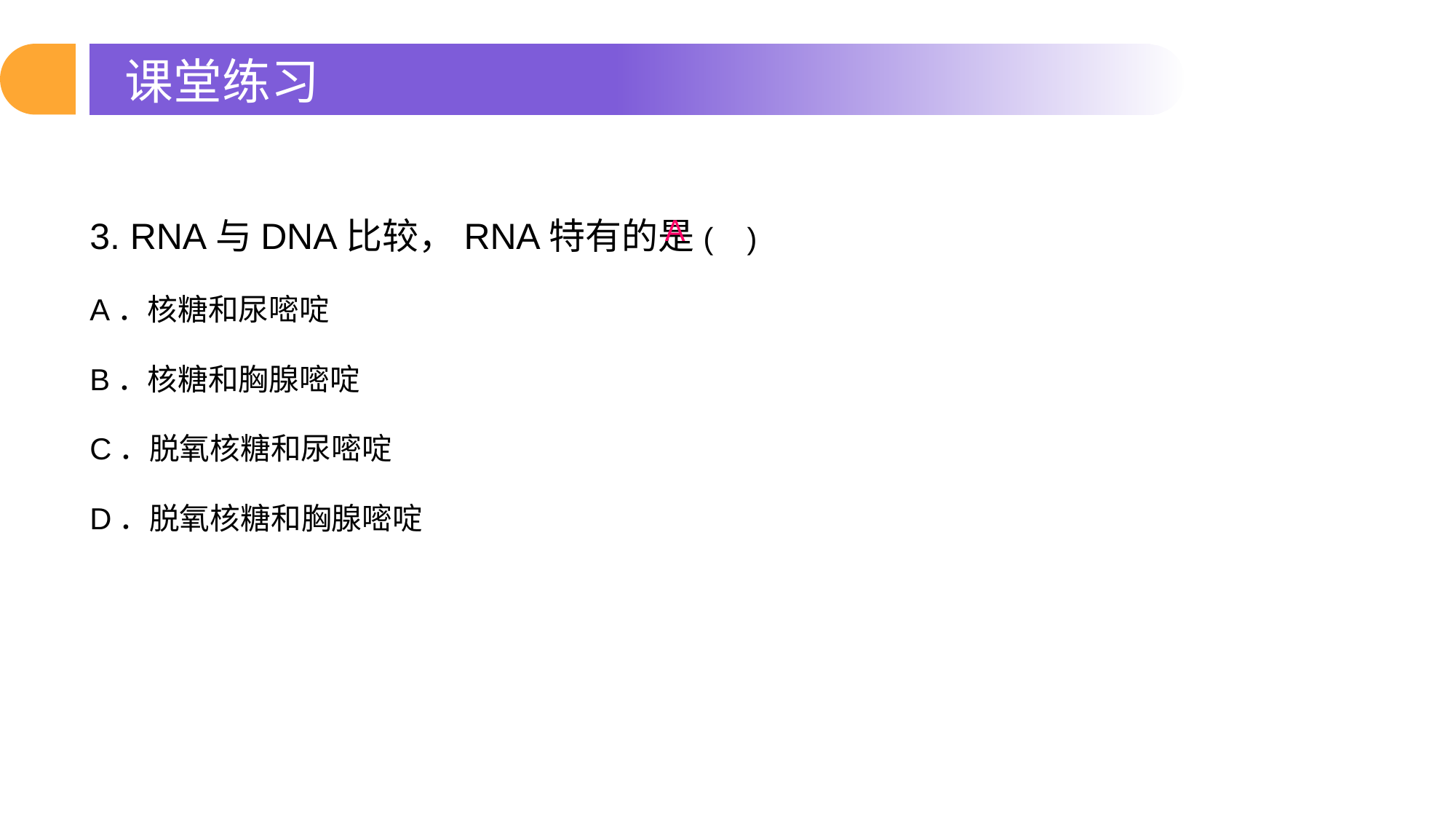

课堂练习
3. RNA与DNA比较，RNA特有的是(    )
A．核糖和尿嘧啶
B．核糖和胸腺嘧啶
C．脱氧核糖和尿嘧啶
D．脱氧核糖和胸腺嘧啶
A